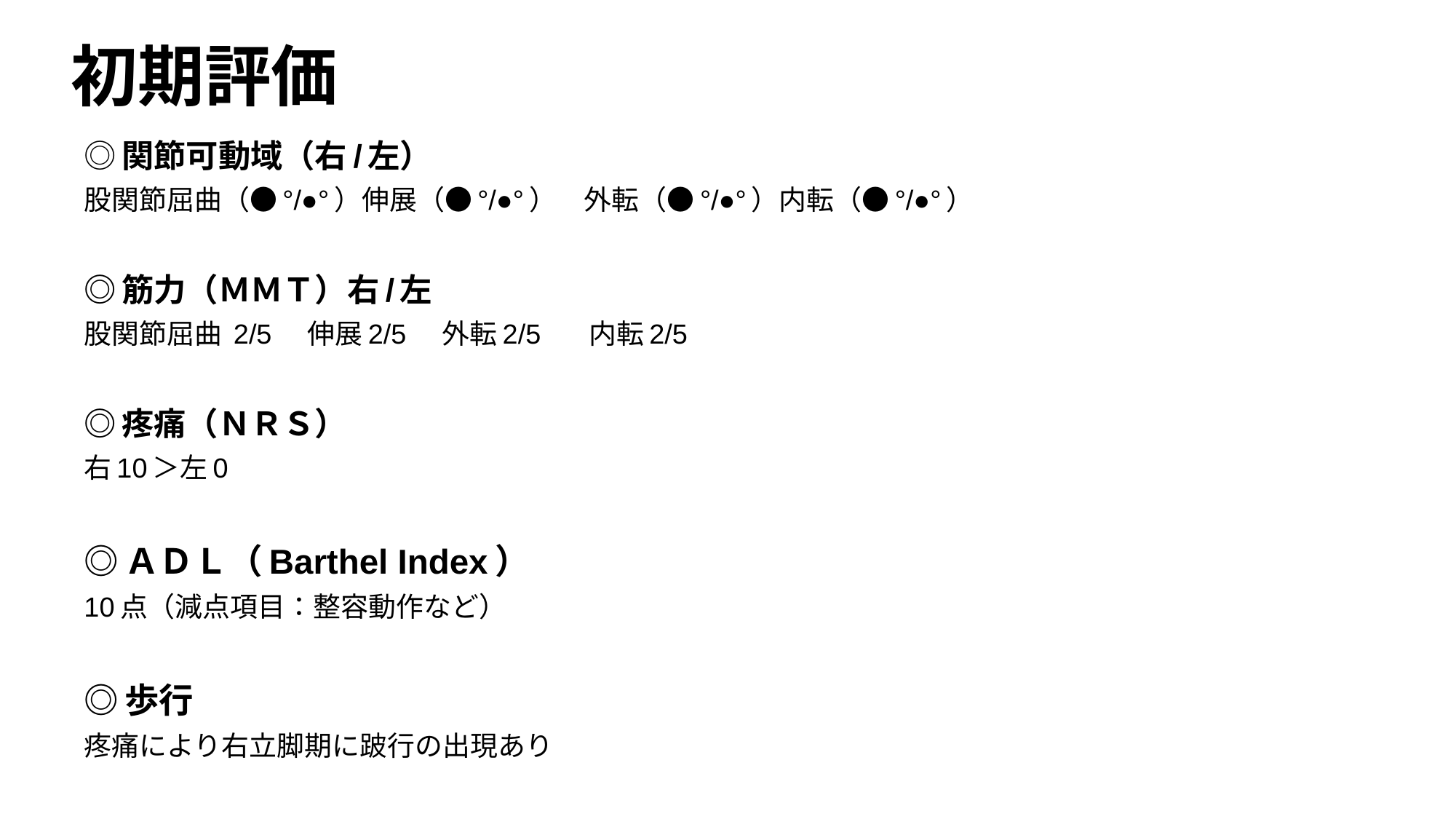

# 初期評価
◎関節可動域（右/左）
股関節屈曲（●°/●°）伸展（●°/●°）　外転（●°/●°）内転（●°/●°）

◎筋力（ＭＭＴ）右/左
股関節屈曲 2/5    伸展2/5    外転2/5  　内転2/5

◎疼痛（ＮＲＳ）
右10＞左0

◎ＡＤＬ（Barthel Index）
10点（減点項目：整容動作など）

◎歩行
疼痛により右立脚期に跛行の出現あり